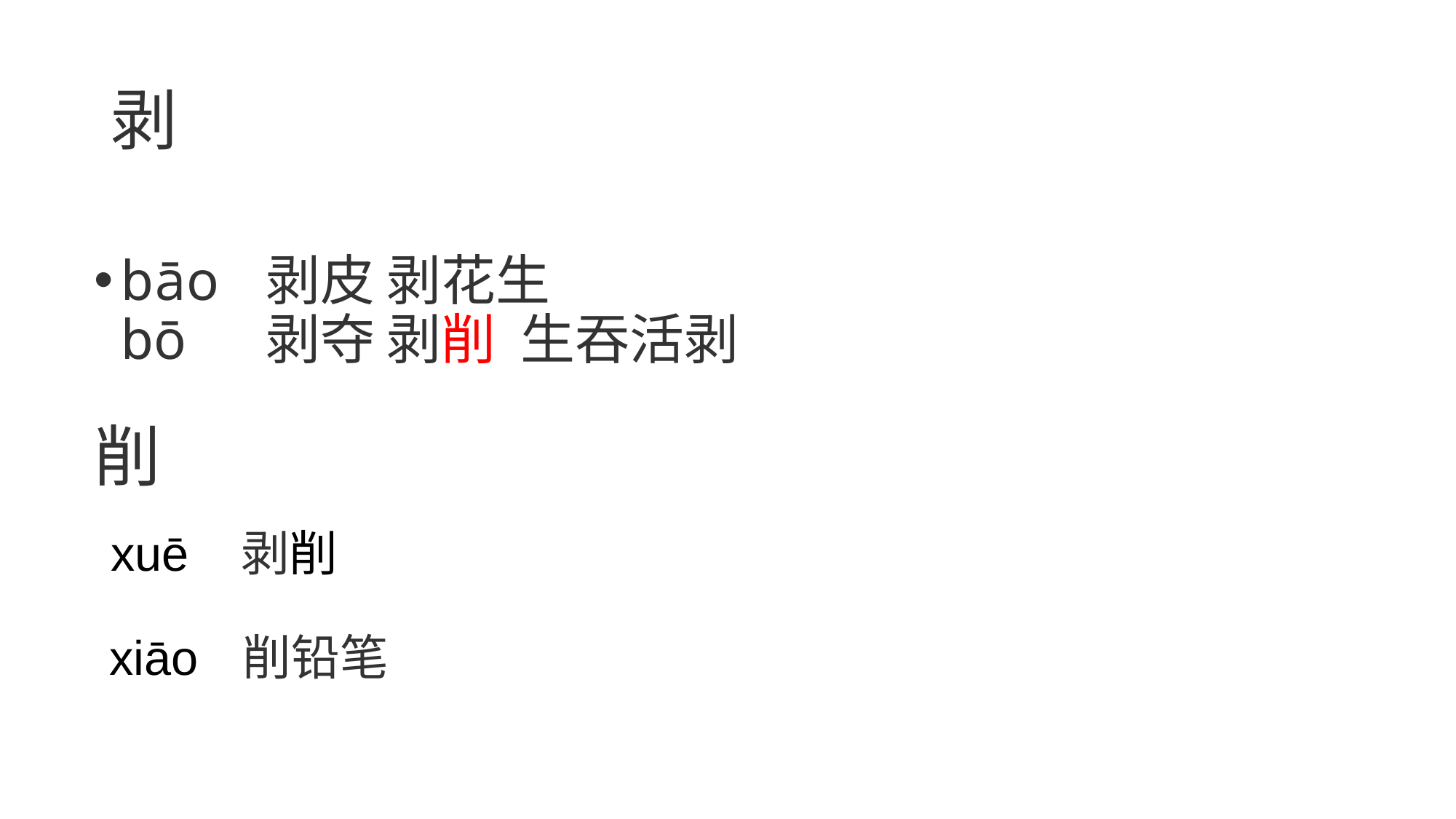

# 剥
bāo 剥皮 剥花生
bō  剥夺 剥削  生吞活剥
削

  xiāo     削铅笔
xuē   剥削